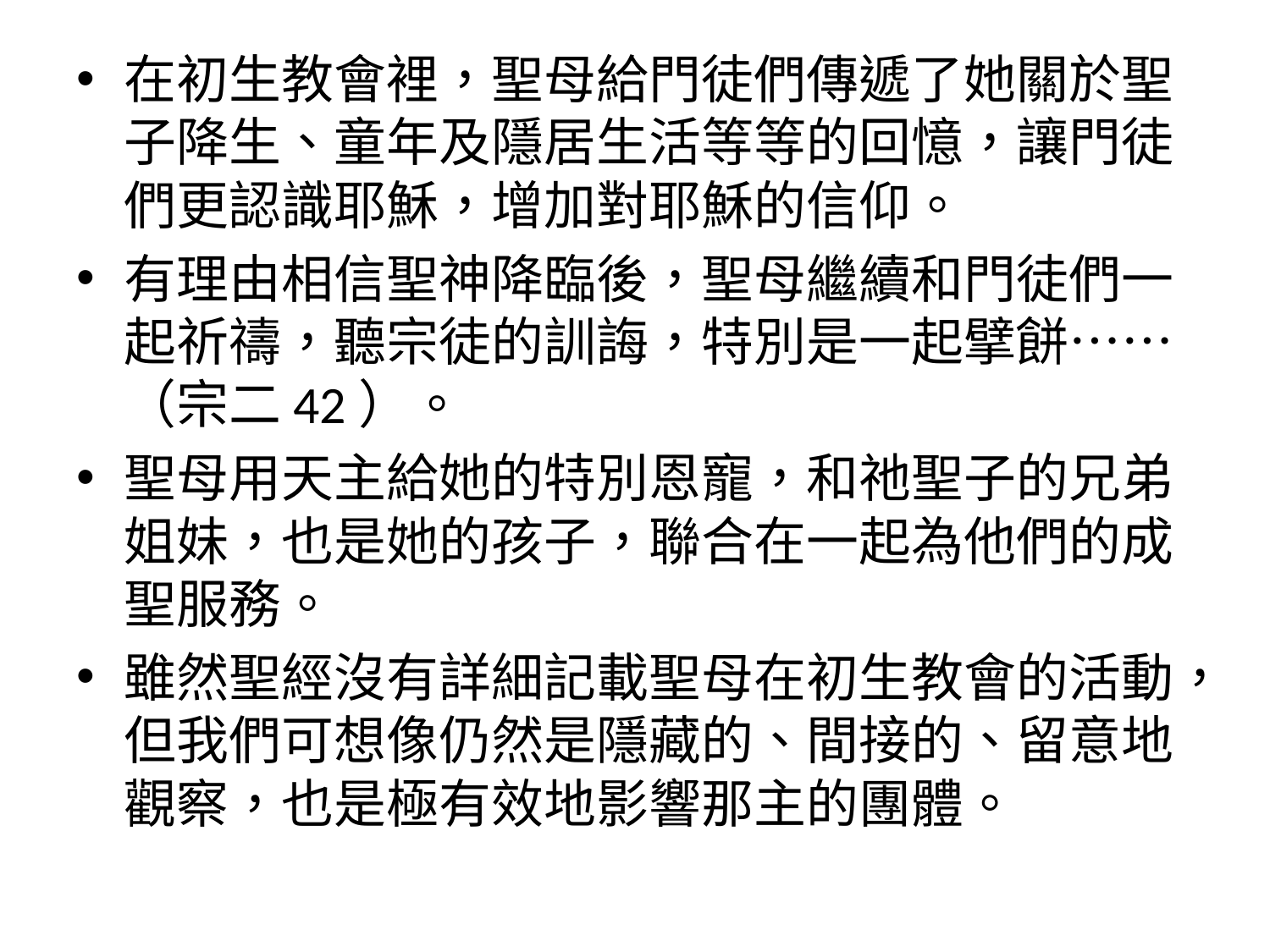

#
在初生教會裡，聖母給門徒們傳遞了她關於聖子降生、童年及隱居生活等等的回憶，讓門徒們更認識耶穌，增加對耶穌的信仰。
有理由相信聖神降臨後，聖母繼續和門徒們一起祈禱，聽宗徒的訓誨，特別是一起擘餅……（宗二42）。
聖母用天主給她的特別恩寵，和祂聖子的兄弟姐妹，也是她的孩子，聯合在一起為他們的成聖服務。
雖然聖經沒有詳細記載聖母在初生教會的活動，但我們可想像仍然是隱藏的、間接的、留意地觀察，也是極有效地影響那主的團體。